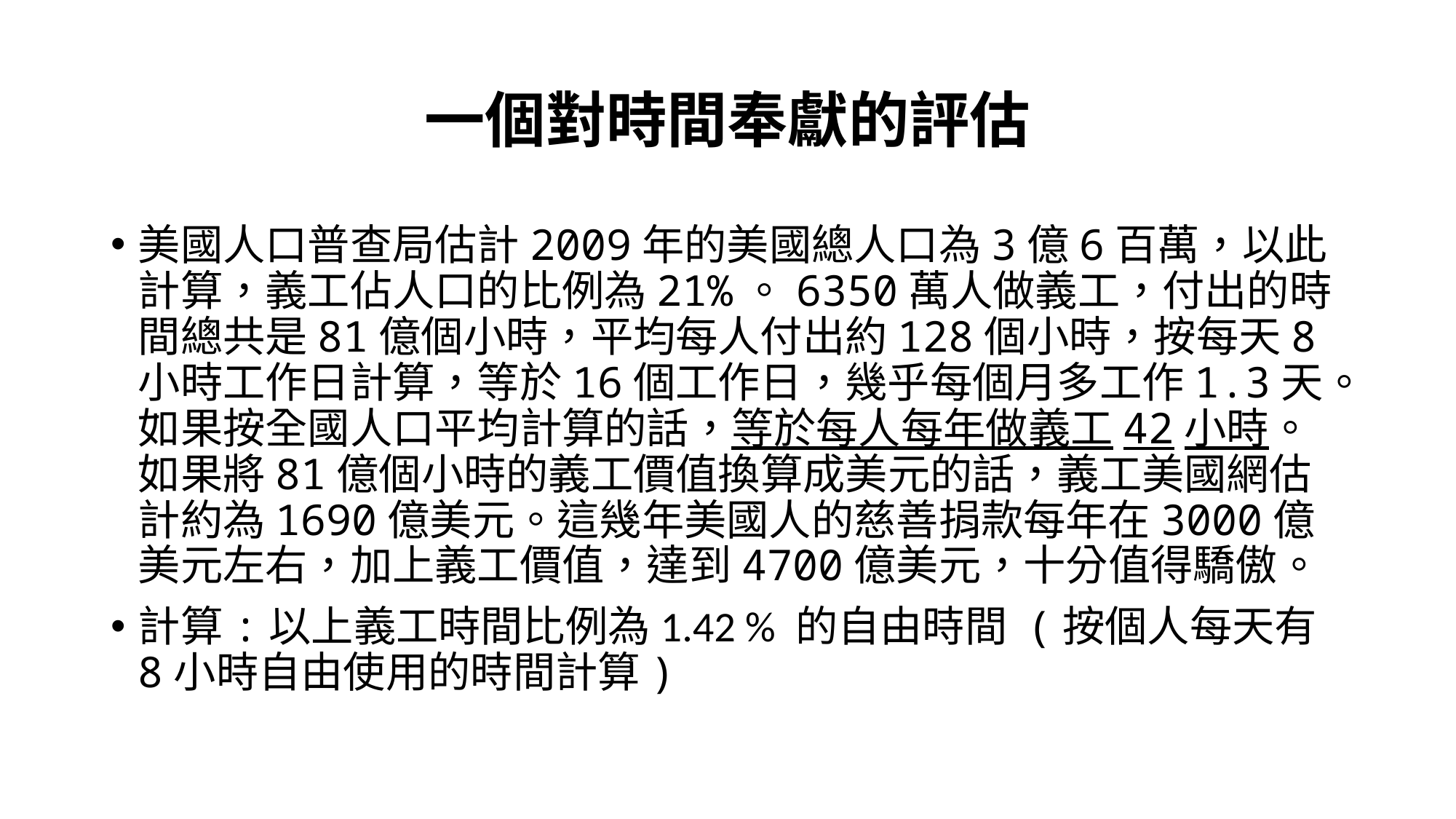

# 一個對時間奉獻的評估
美國人口普查局估計2009年的美國總人口為3億6百萬，以此計算，義工佔人口的比例為21%。6350萬人做義工，付出的時間總共是81億個小時，平均每人付出約128個小時，按每天8小時工作日計算，等於16個工作日，幾乎每個月多工作1.3天。如果按全國人口平均計算的話，等於每人每年做義工42小時。如果將81億個小時的義工價值換算成美元的話，義工美國網估計約為1690億美元。這幾年美國人的慈善捐款每年在3000億美元左右，加上義工價值，達到4700億美元，十分值得驕傲。
計算:以上義工時間比例為1.42 % 的自由時間 (按個人每天有8小時自由使用的時間計算)